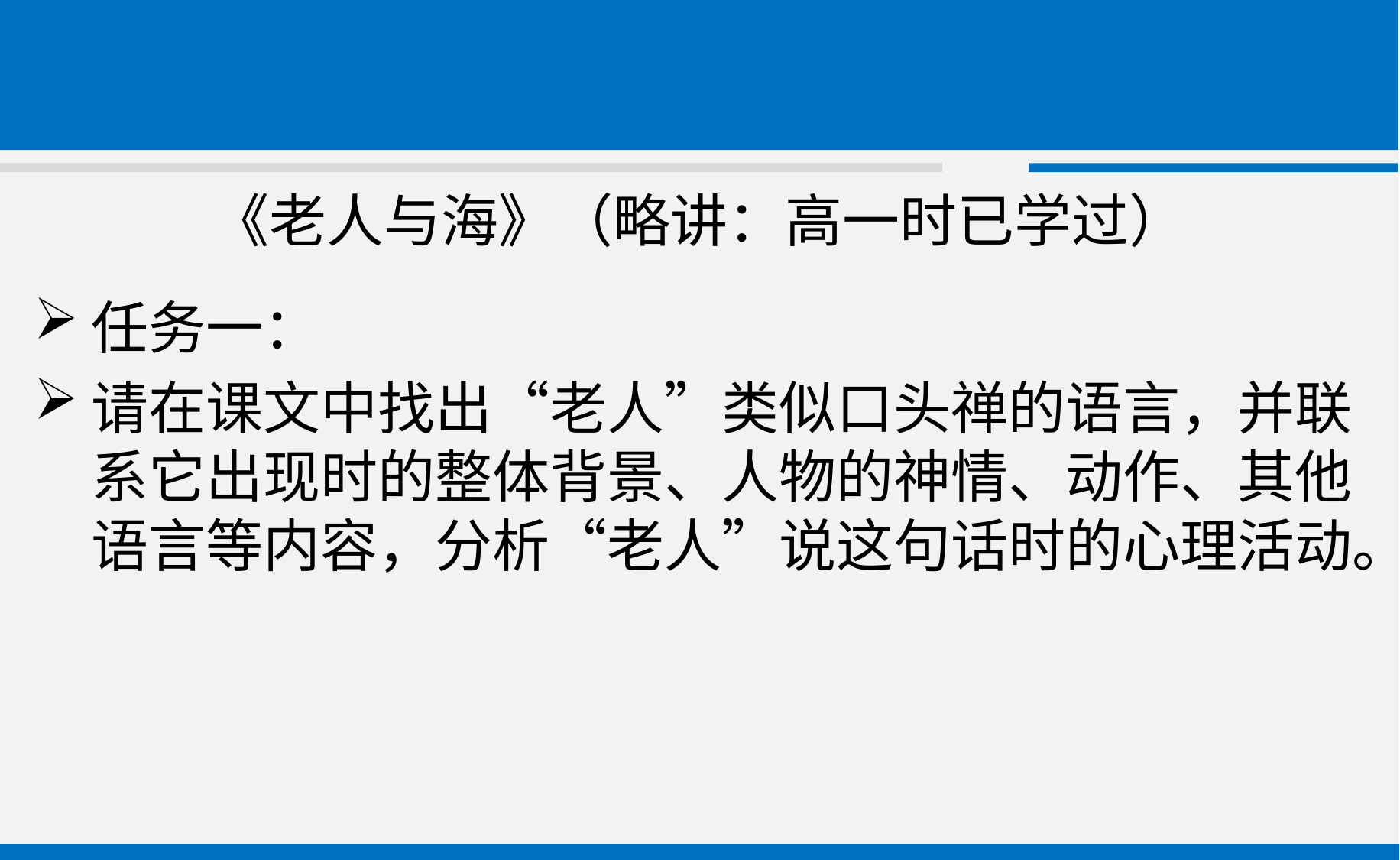

# 《老人与海》（略讲：高一时已学过）
任务一：
请在课文中找出“老人”类似口头禅的语言，并联系它出现时的整体背景、人物的神情、动作、其他语言等内容，分析“老人”说这句话时的心理活动。